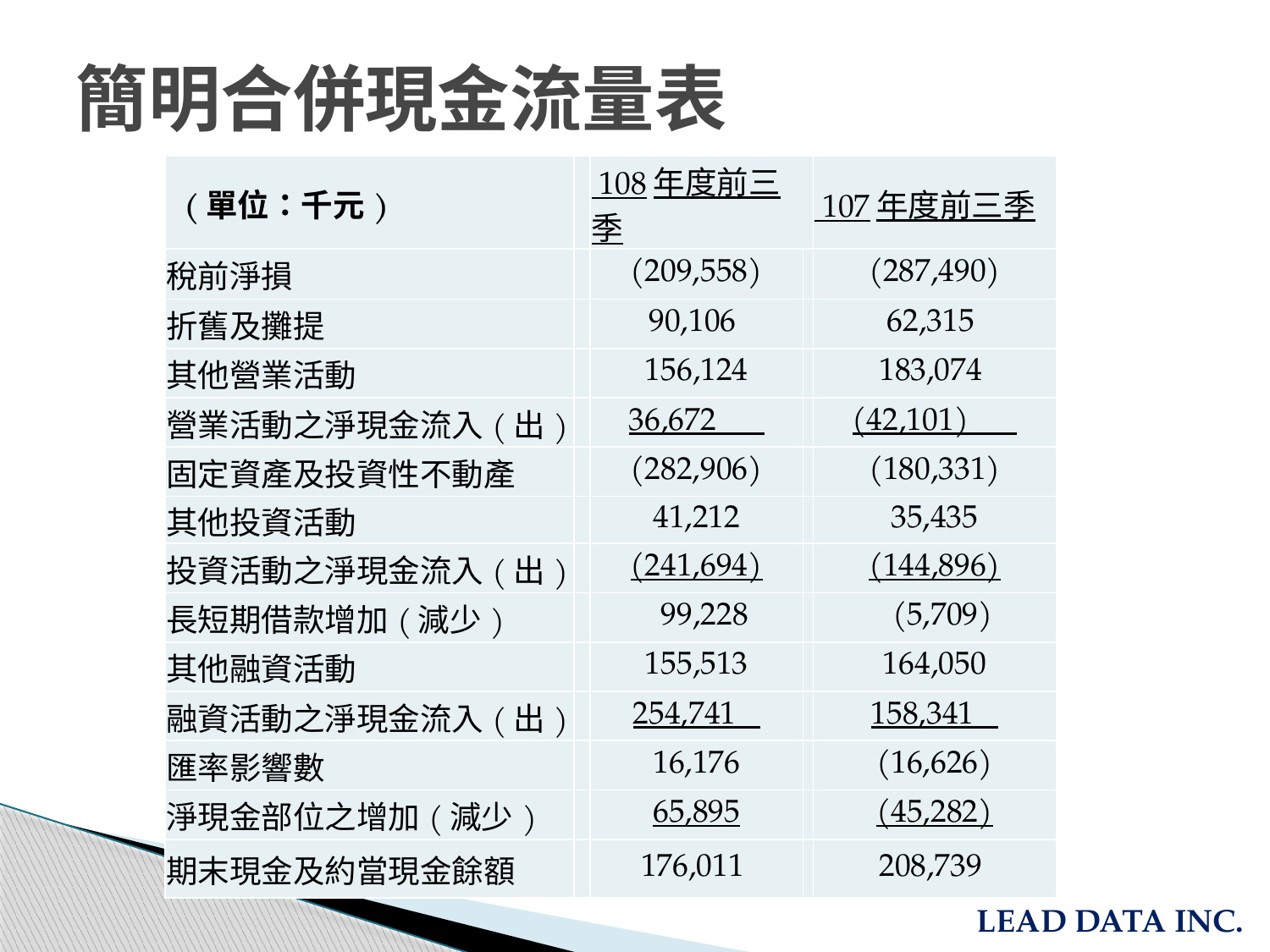

簡明合併現金流量表
| (單位：千元) |  | 108年度前三季 |  | 107年度前三季 |
| --- | --- | --- | --- | --- |
| 稅前淨損 |  | (209,558) |  | (287,490) |
| 折舊及攤提 |  | 90,106 |  | 62,315 |
| 其他營業活動 |  | 156,124 |  | 183,074 |
| 營業活動之淨現金流入(出) |  | 36,672 |  | (42,101) |
| 固定資產及投資性不動產 |  | (282,906) |  | (180,331) |
| 其他投資活動 |  | 41,212 |  | 35,435 |
| 投資活動之淨現金流入(出) |  | (241,694) |  | (144,896) |
| 長短期借款增加(減少) |  | 99,228 |  | (5,709) |
| 其他融資活動 |  | 155,513 |  | 164,050 |
| 融資活動之淨現金流入(出) |  | 254,741 |  | 158,341 |
| 匯率影響數 |  | 16,176 |  | (16,626) |
| 淨現金部位之增加(減少) |  | 65,895 |  | (45,282) |
| 期末現金及約當現金餘額 |  | 176,011 |  | 208,739 |
LEAD DATA INC.